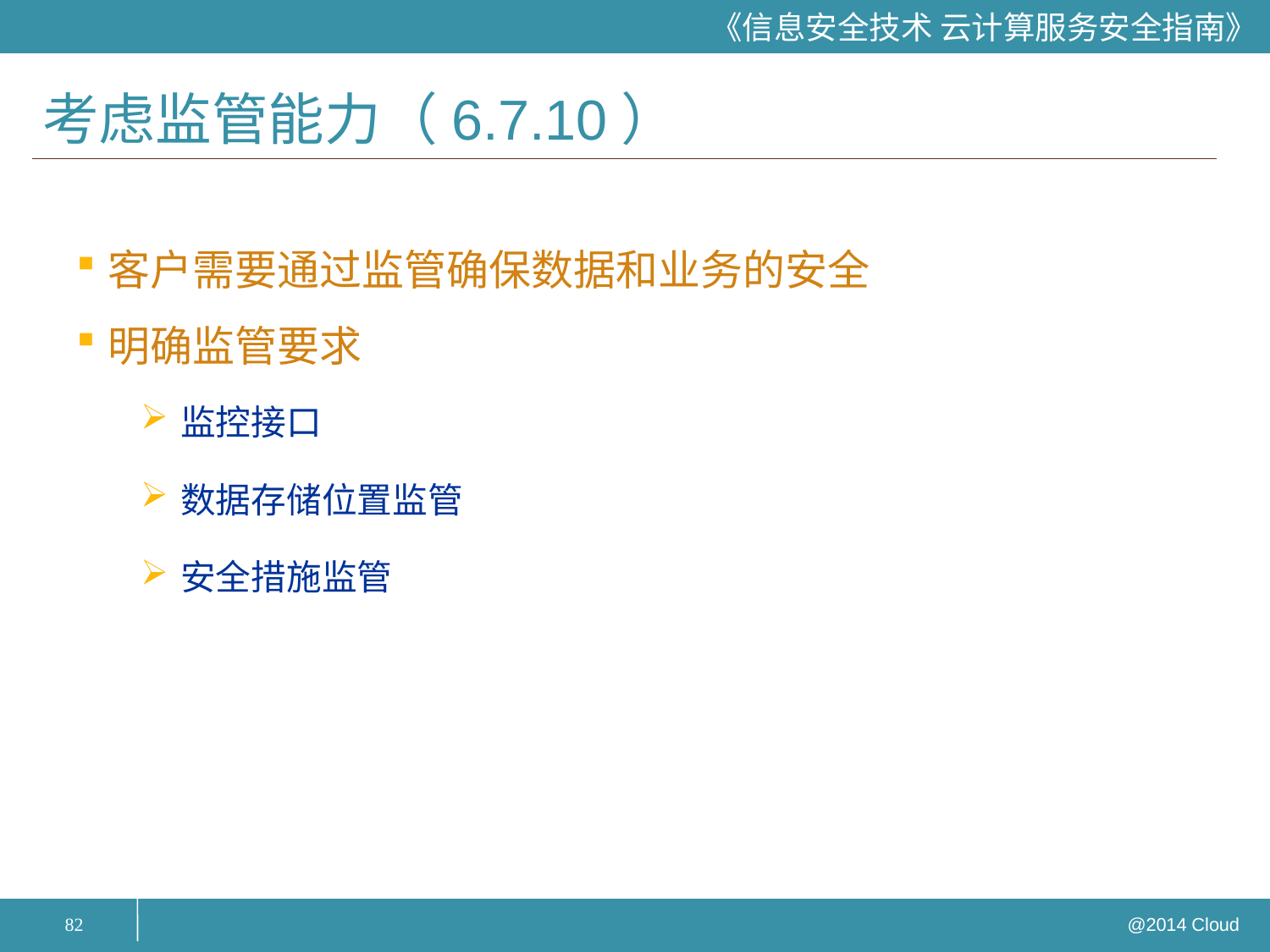

# 考虑监管能力（6.7.10）
客户需要通过监管确保数据和业务的安全
明确监管要求
监控接口
数据存储位置监管
安全措施监管
82